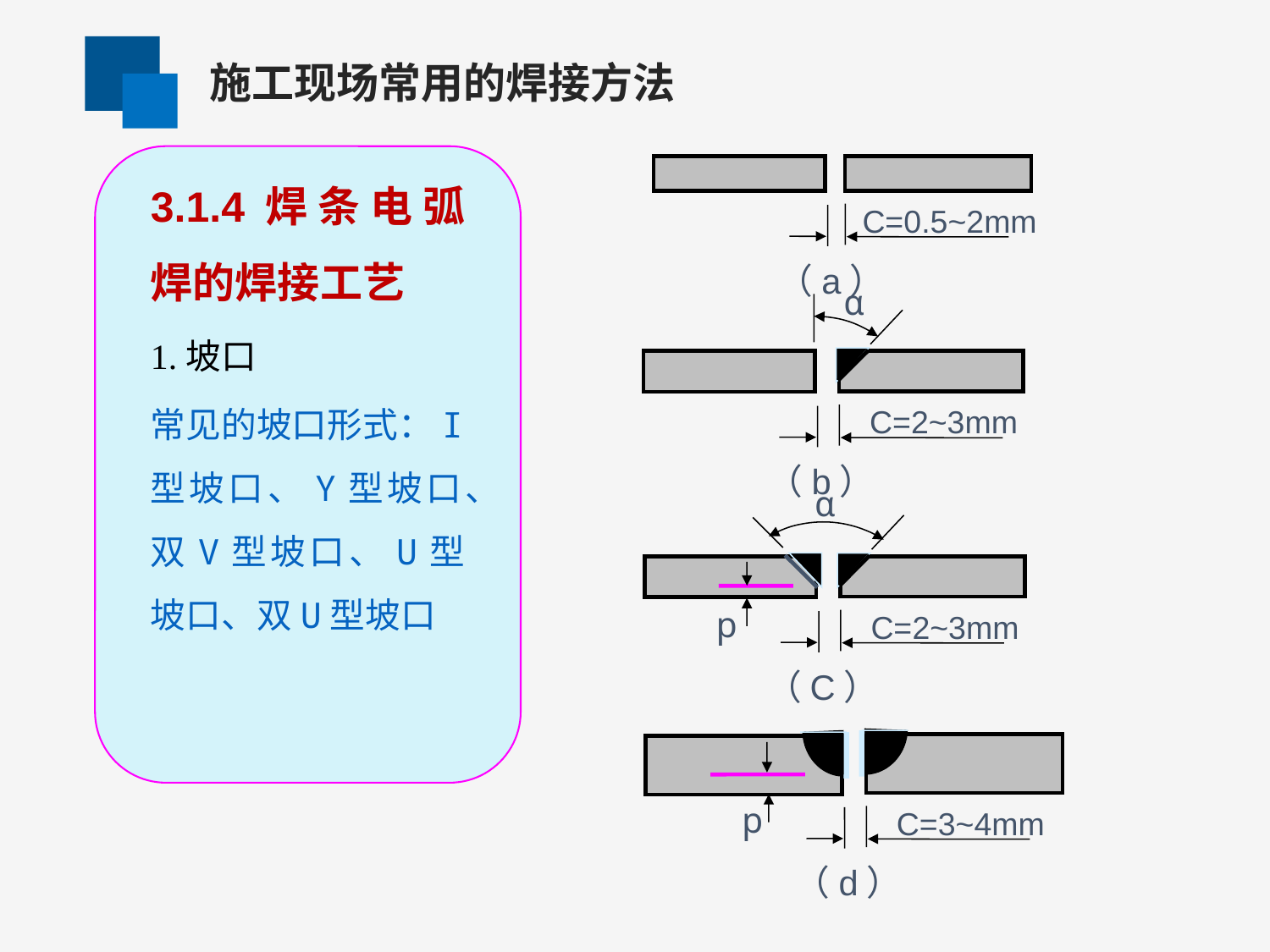

施工现场常用的焊接方法
3.1.4焊条电弧焊的焊接工艺
1.坡口
常见的坡口形式：I型坡口、Y型坡口、双V型坡口、U型坡口、双U型坡口

C=0.5~2mm

（a）
α

C=2~3mm

（b）
α

p

C=2~3mm

（C）

p

C=3~4mm

（d）